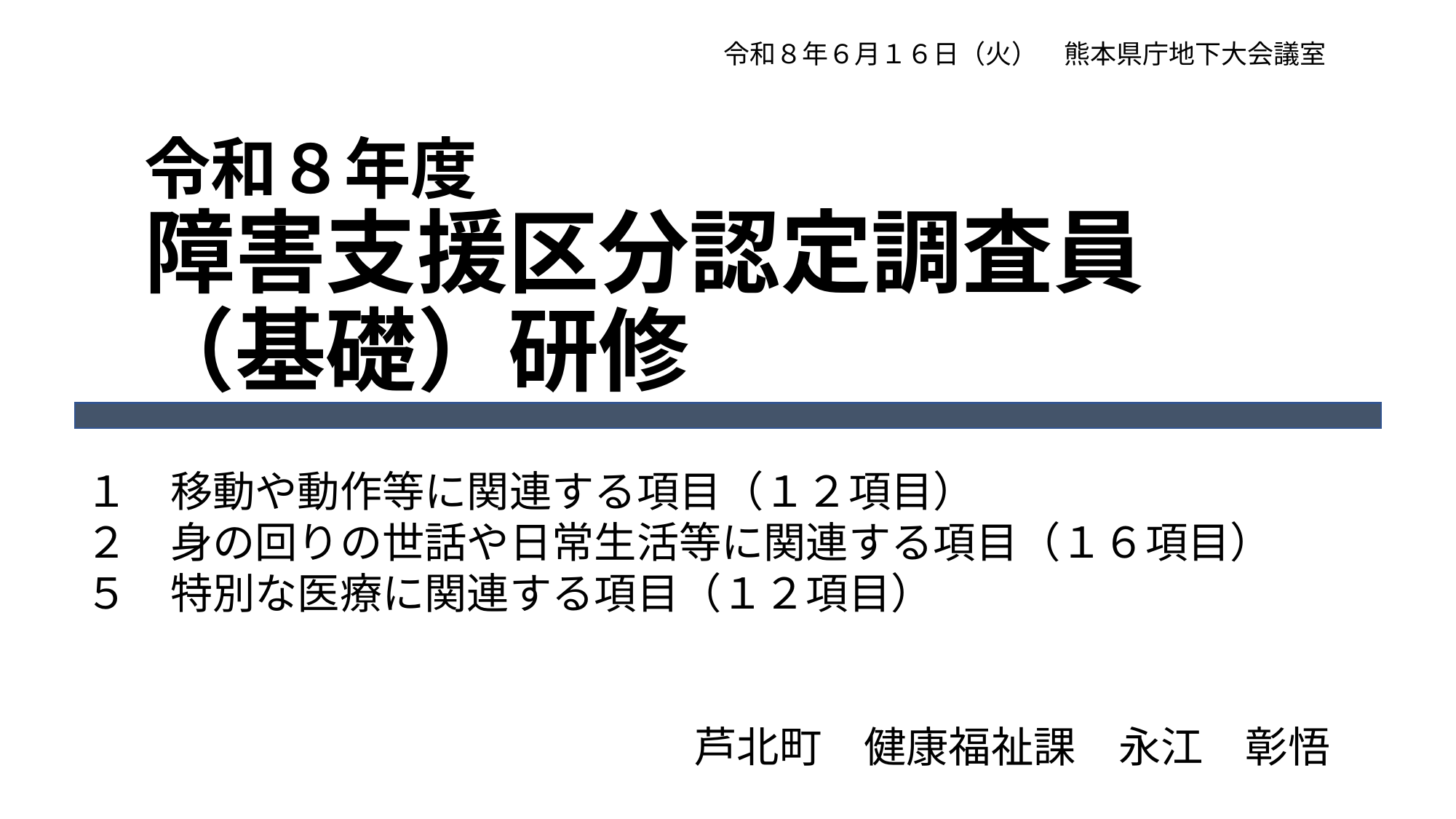

令和８年６月１６日（火）　熊本県庁地下大会議室
# 令和８年度 障害支援区分認定調査員 （基礎）研修

１　移動や動作等に関連する項目（１２項目）
２　身の回りの世話や日常生活等に関連する項目（１６項目）
５　特別な医療に関連する項目（１２項目）
芦北町　健康福祉課　永江　彰悟